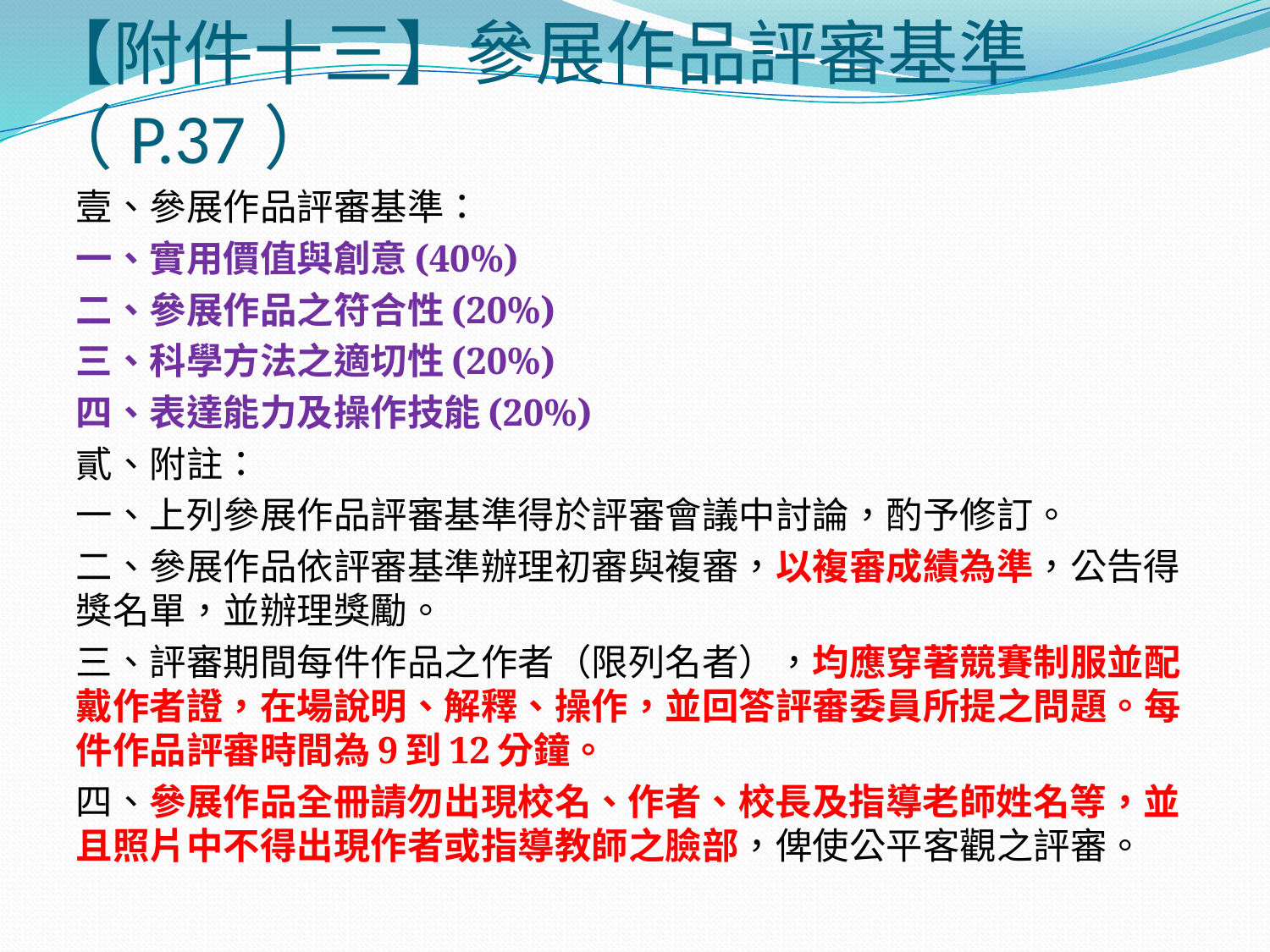

# 【附件十三】參展作品評審基準（P.37）
壹、參展作品評審基準：
一、實用價值與創意(40%)
二、參展作品之符合性(20%)
三、科學方法之適切性(20%)
四、表達能力及操作技能(20%)
貳、附註：
一、上列參展作品評審基準得於評審會議中討論，酌予修訂。
二、參展作品依評審基準辦理初審與複審，以複審成績為準，公告得獎名單，並辦理獎勵。
三、評審期間每件作品之作者（限列名者），均應穿著競賽制服並配戴作者證，在場說明、解釋、操作，並回答評審委員所提之問題。每件作品評審時間為9到12分鐘。
四、參展作品全冊請勿出現校名、作者、校長及指導老師姓名等，並且照片中不得出現作者或指導教師之臉部，俾使公平客觀之評審。